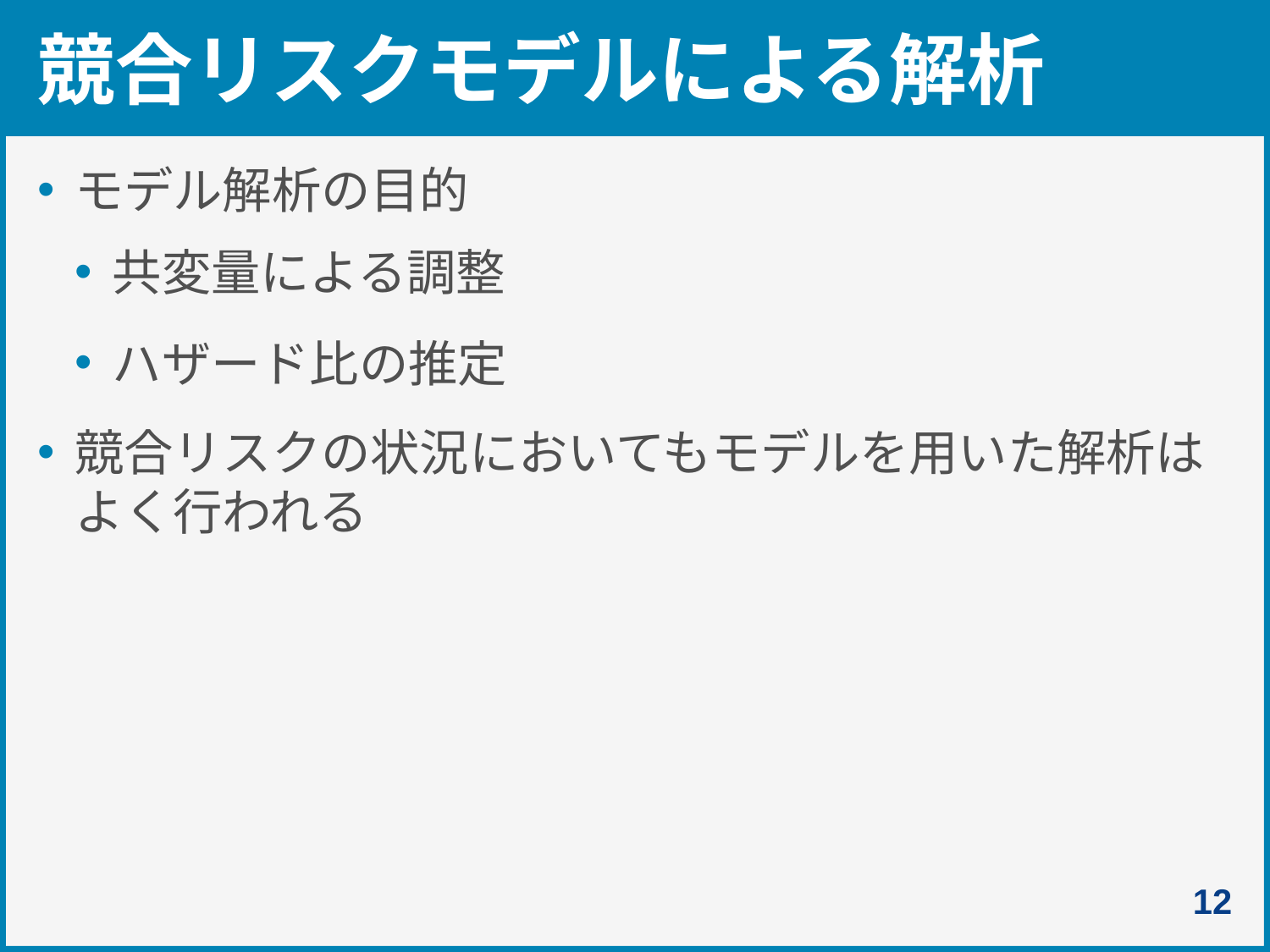

# 競合リスクモデルによる解析
モデル解析の目的
共変量による調整
ハザード比の推定
競合リスクの状況においてもモデルを用いた解析はよく行われる
12